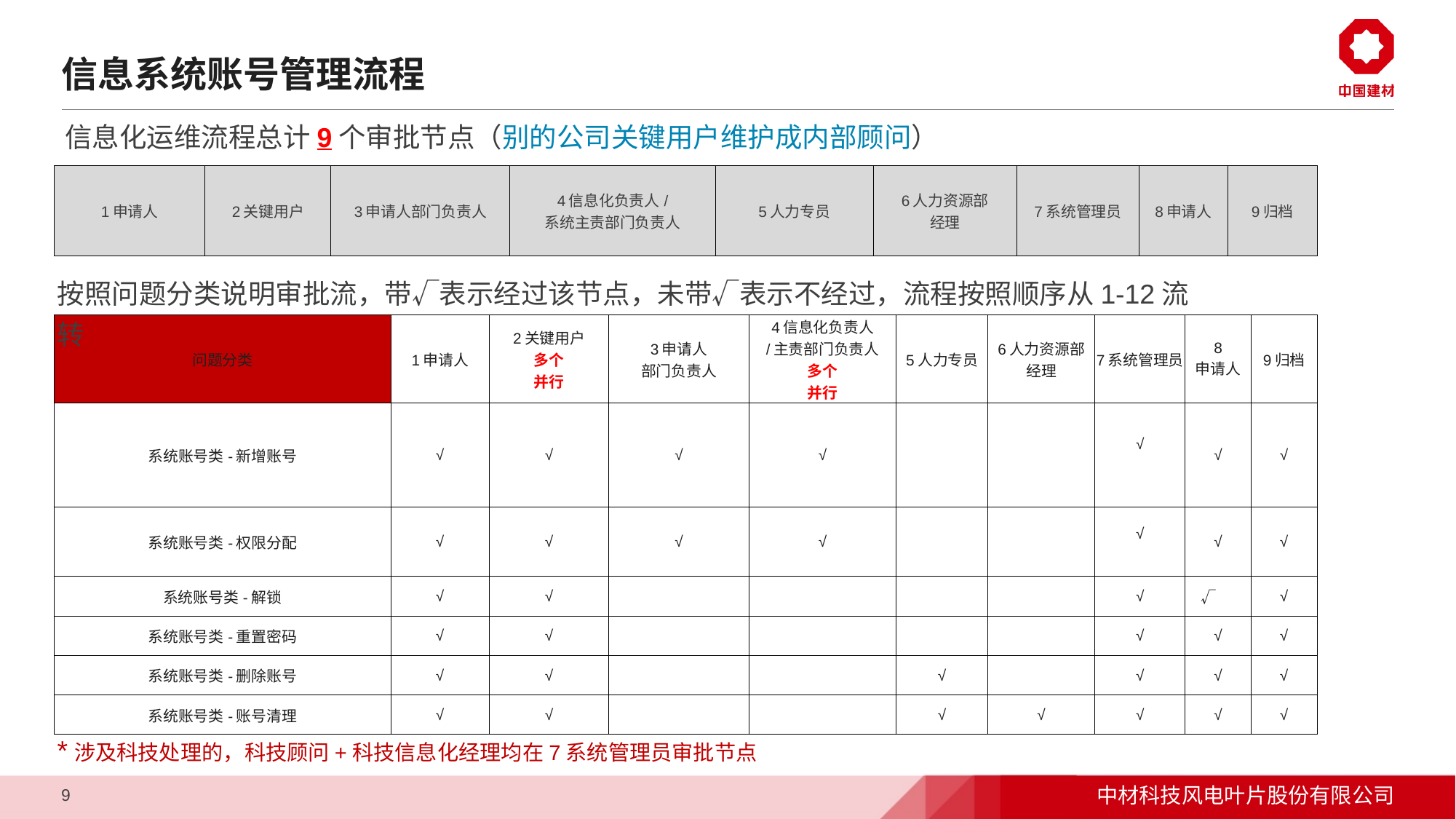

# 信息系统账号管理流程
信息化运维流程总计9个审批节点（别的公司关键用户维护成内部顾问）
| 1申请人 | 2关键用户 | 3申请人部门负责人 | 4信息化负责人/ 系统主责部门负责人 | 5人力专员 | 6人力资源部 经理 | 7系统管理员 | 8申请人 | 9归档 |
| --- | --- | --- | --- | --- | --- | --- | --- | --- |
按照问题分类说明审批流，带√表示经过该节点，未带√表示不经过，流程按照顺序从1-12流转
| 问题分类 | 1申请人 | 2关键用户 多个 并行 | 3申请人 部门负责人 | 4信息化负责人 /主责部门负责人 多个 并行 | 5人力专员 | 6人力资源部 经理 | 7系统管理员 | 8 申请人 | 9归档 |
| --- | --- | --- | --- | --- | --- | --- | --- | --- | --- |
| 系统账号类-新增账号 | √ | √ | √ | √ |  |  | √ | √ | √ |
| 系统账号类-权限分配 | √ | √ | √ | √ |  |  | √ | √ | √ |
| 系统账号类-解锁 | √ | √ |  |  |  |  | √ | √ | √ |
| 系统账号类-重置密码 | √ | √ |  |  |  |  | √ | √ | √ |
| 系统账号类-删除账号 | √ | √ |  |  | √ |  | √ | √ | √ |
| 系统账号类-账号清理 | √ | √ |  |  | √ | √ | √ | √ | √ |
*涉及科技处理的，科技顾问+科技信息化经理均在7系统管理员审批节点
9